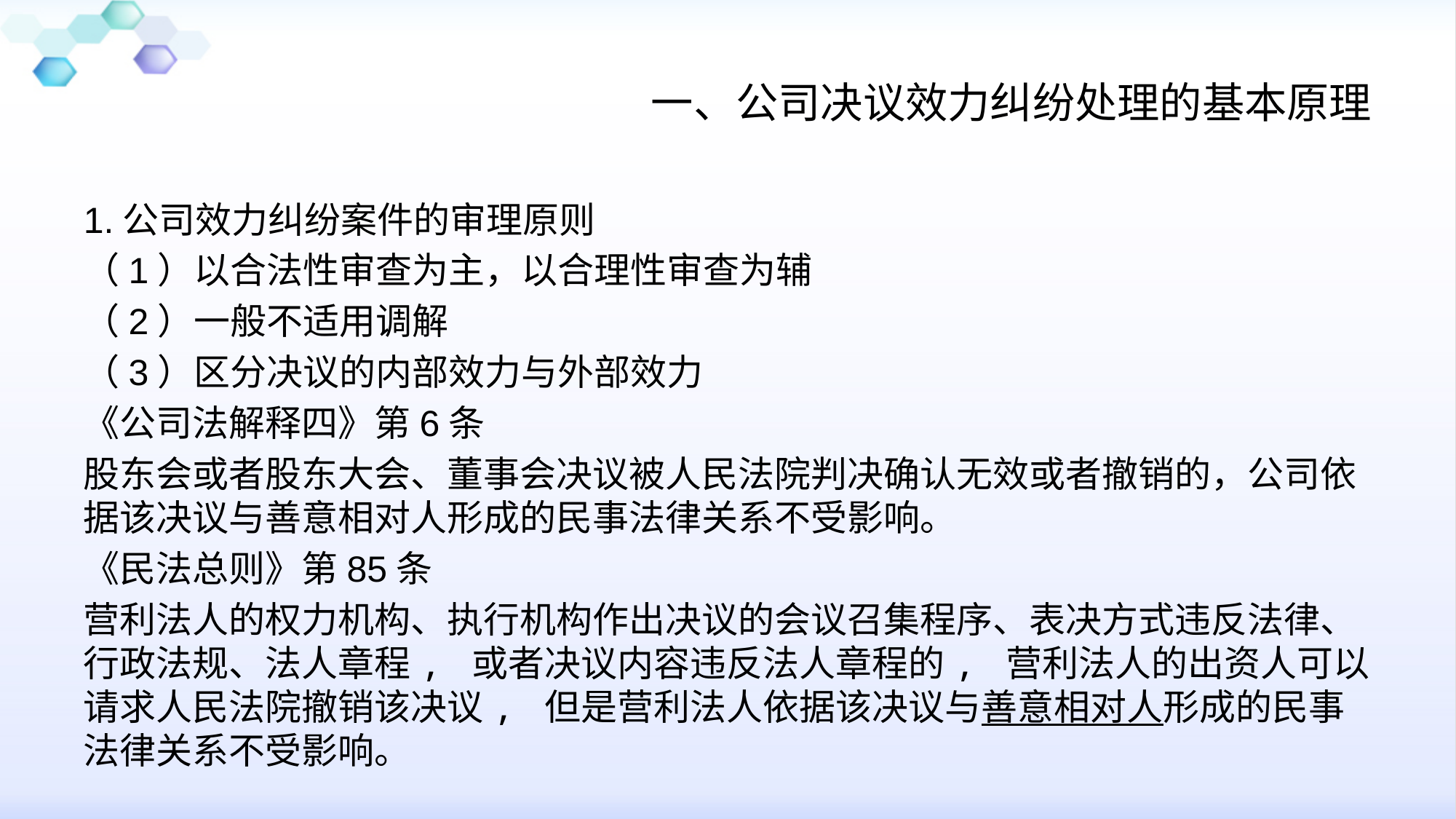

# 一、公司决议效力纠纷处理的基本原理
1.公司效力纠纷案件的审理原则
（1）以合法性审查为主，以合理性审查为辅
（2）一般不适用调解
（3）区分决议的内部效力与外部效力
《公司法解释四》第6条
股东会或者股东大会、董事会决议被人民法院判决确认无效或者撤销的，公司依据该决议与善意相对人形成的民事法律关系不受影响。
《民法总则》第85条
营利法人的权力机构、执行机构作出决议的会议召集程序、表决方式违反法律、行政法规、法人章程, 或者决议内容违反法人章程的, 营利法人的出资人可以请求人民法院撤销该决议, 但是营利法人依据该决议与善意相对人形成的民事法律关系不受影响。